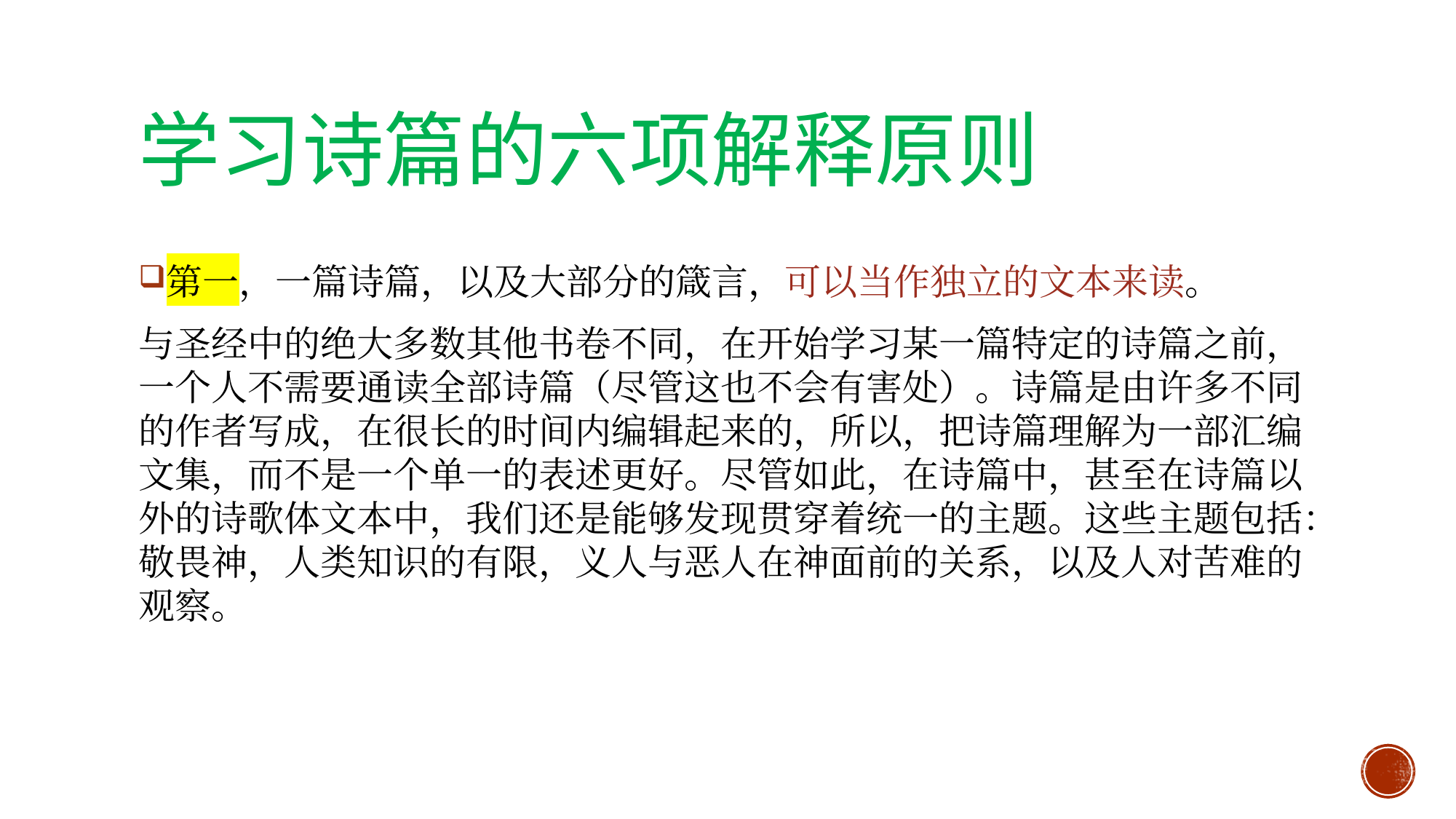

# 学习诗篇的六项解释原则
第一，一篇诗篇，以及大部分的箴言，可以当作独立的文本来读。
与圣经中的绝大多数其他书卷不同，在开始学习某一篇特定的诗篇之前，一个人不需要通读全部诗篇（尽管这也不会有害处）。诗篇是由许多不同的作者写成，在很长的时间内编辑起来的，所以，把诗篇理解为一部汇编文集，而不是一个单一的表述更好。尽管如此，在诗篇中，甚至在诗篇以外的诗歌体文本中，我们还是能够发现贯穿着统一的主题。这些主题包括：敬畏神，人类知识的有限，义人与恶人在神面前的关系，以及人对苦难的观察。